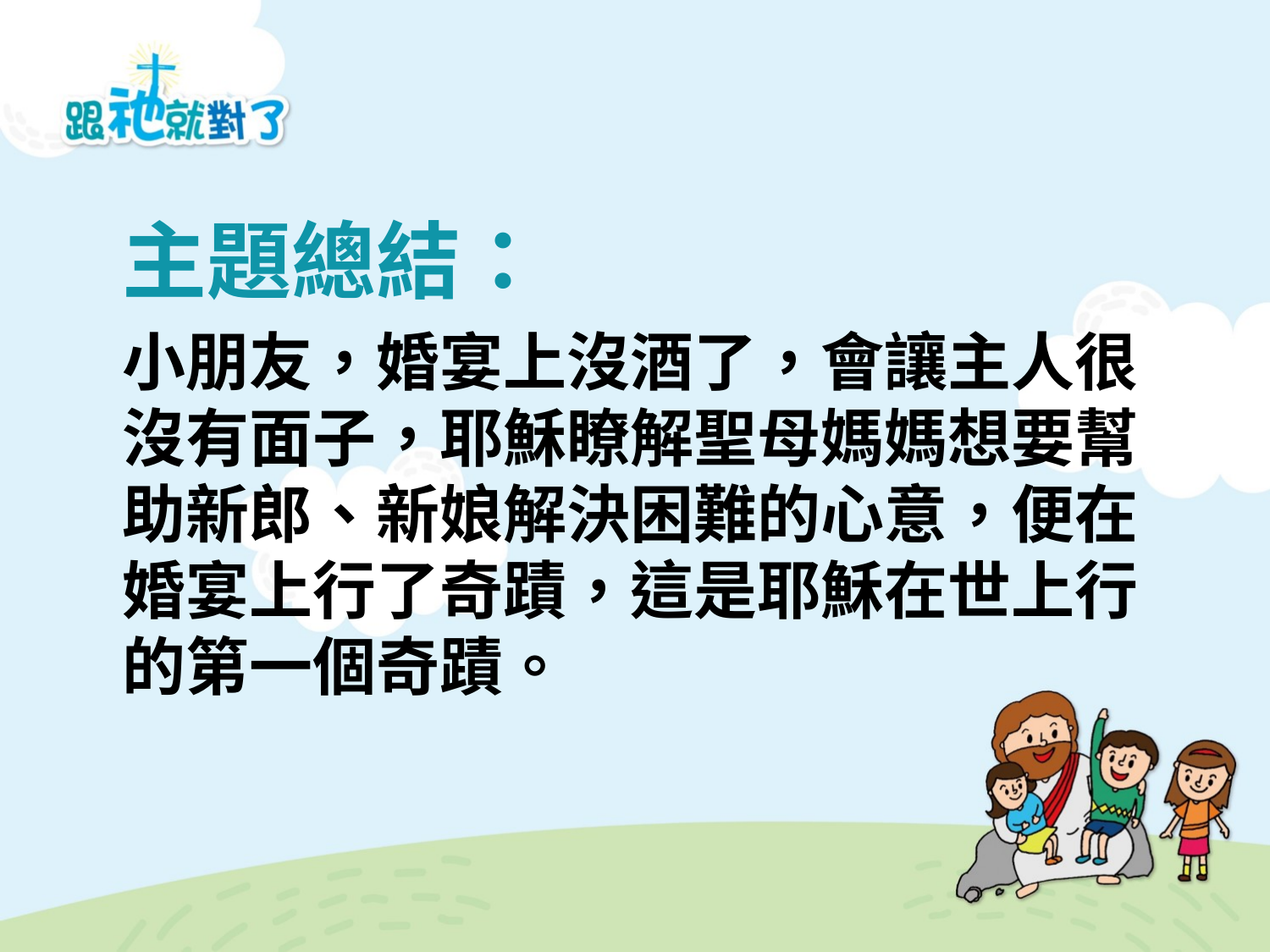

主題總結：
小朋友，婚宴上沒酒了，會讓主人很沒有面子，耶穌瞭解聖母媽媽想要幫助新郎、新娘解決困難的心意，便在婚宴上行了奇蹟，這是耶穌在世上行的第一個奇蹟。